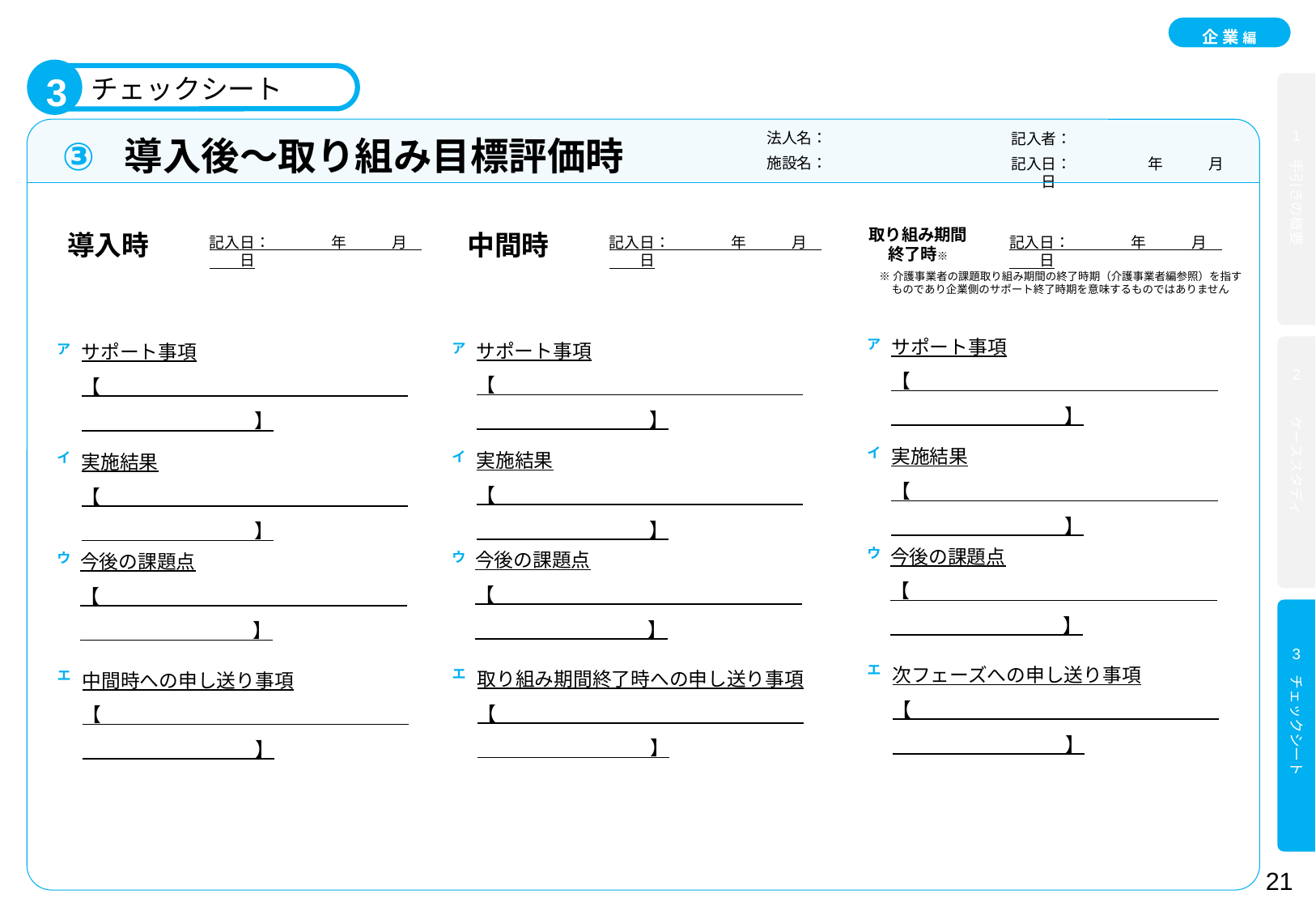

企 業 編

3

チェックシート
手引きの概要
1

ケーススタディ
2

3
チェックシート

法人名：
記入者：
③
導入後〜取り組み目標評価時
施設名：
記入日：　　　　　年　　　月　　　日
取り組み期間
終了時※
導入時
中間時
記入日：　　　　年　　　月　　　日
記入日：　　　　年　　　月　　　日
記入日：　　　　年　　　月　　　日
※介護事業者の課題取り組み期間の終了時期（介護事業者編参照）を指す
ものであり企業側のサポート終了時期を意味するものではありません
サポート事項
【　　　　　　　　　　　　　　　　　　　　　　　　　】
サポート事項
【　　　　　　　　　　　　　　　　　　　　　　　　　】
サポート事項
【　　　　　　　　　　　　　　　　　　　　　　　　　】
ア
ア
ア
実施結果
【　　　　　　　　　　　　　　　　　　　　　　　　　】
実施結果
【　　　　　　　　　　　　　　　　　　　　　　　　　】
実施結果
【　　　　　　　　　　　　　　　　　　　　　　　　　】
イ
イ
イ
今後の課題点
【　　　　　　　　　　　　　　　　　　　　　　　　　】
今後の課題点
【　　　　　　　　　　　　　　　　　　　　　　　　　】
今後の課題点
【　　　　　　　　　　　　　　　　　　　　　　　　　】
ウ
ウ
ウ
次フェーズへの申し送り事項
【　　　　　　　　　　　　　　　　　　　　　　　　　】
取り組み期間終了時への申し送り事項
【　　　　　　　　　　　　　　　　　　　　　　　　　】
中間時への申し送り事項
【　　　　　　　　　　　　　　　　　　　　　　　　　】
エ
エ
エ
21